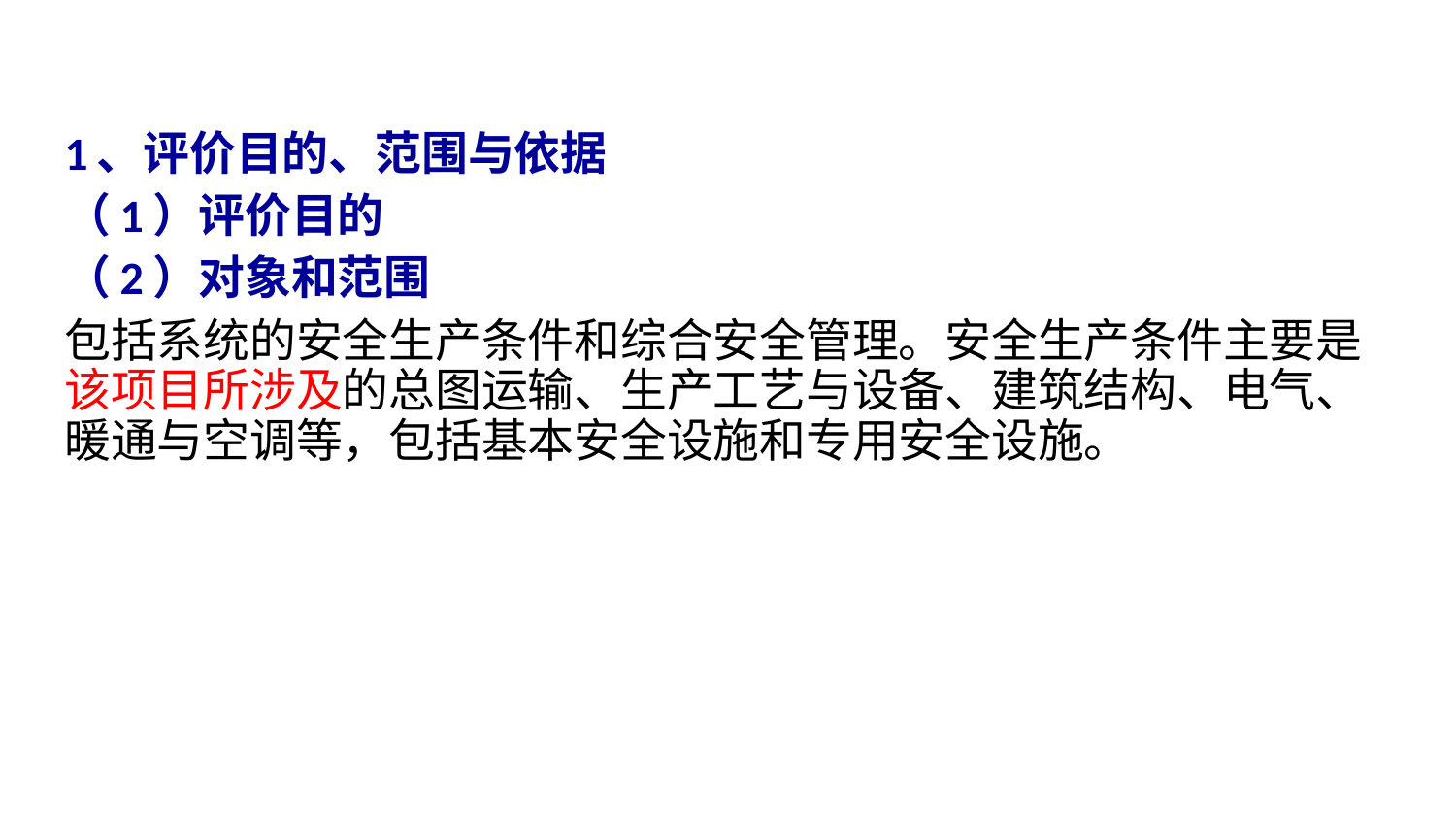

1、评价目的、范围与依据
（1）评价目的
（2）对象和范围
包括系统的安全生产条件和综合安全管理。安全生产条件主要是该项目所涉及的总图运输、生产工艺与设备、建筑结构、电气、暖通与空调等，包括基本安全设施和专用安全设施。